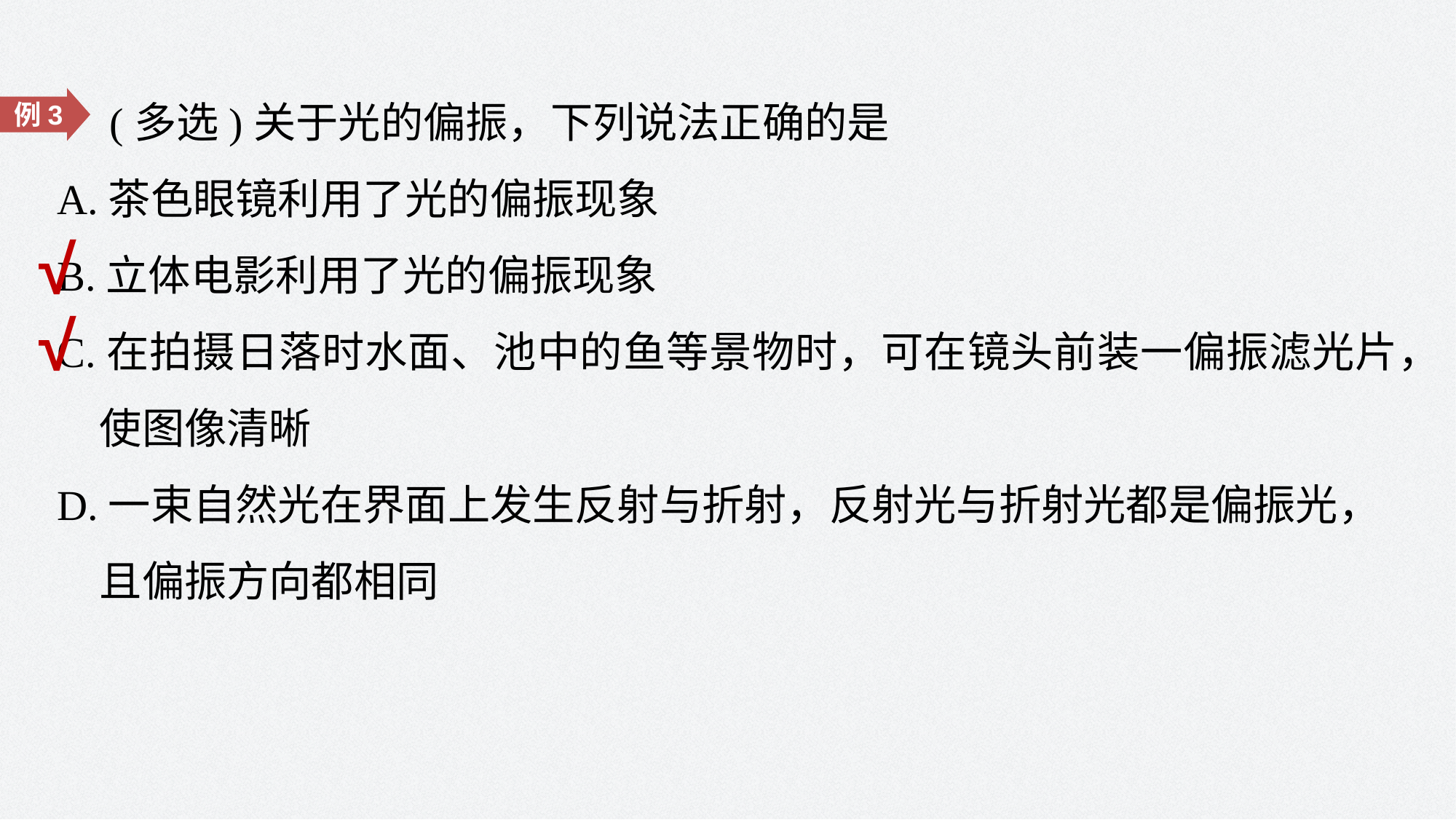

(多选)关于光的偏振，下列说法正确的是
A.茶色眼镜利用了光的偏振现象
B.立体电影利用了光的偏振现象
C.在拍摄日落时水面、池中的鱼等景物时，可在镜头前装一偏振滤光片，
　使图像清晰
D.一束自然光在界面上发生反射与折射，反射光与折射光都是偏振光，
　且偏振方向都相同

例3
√
√